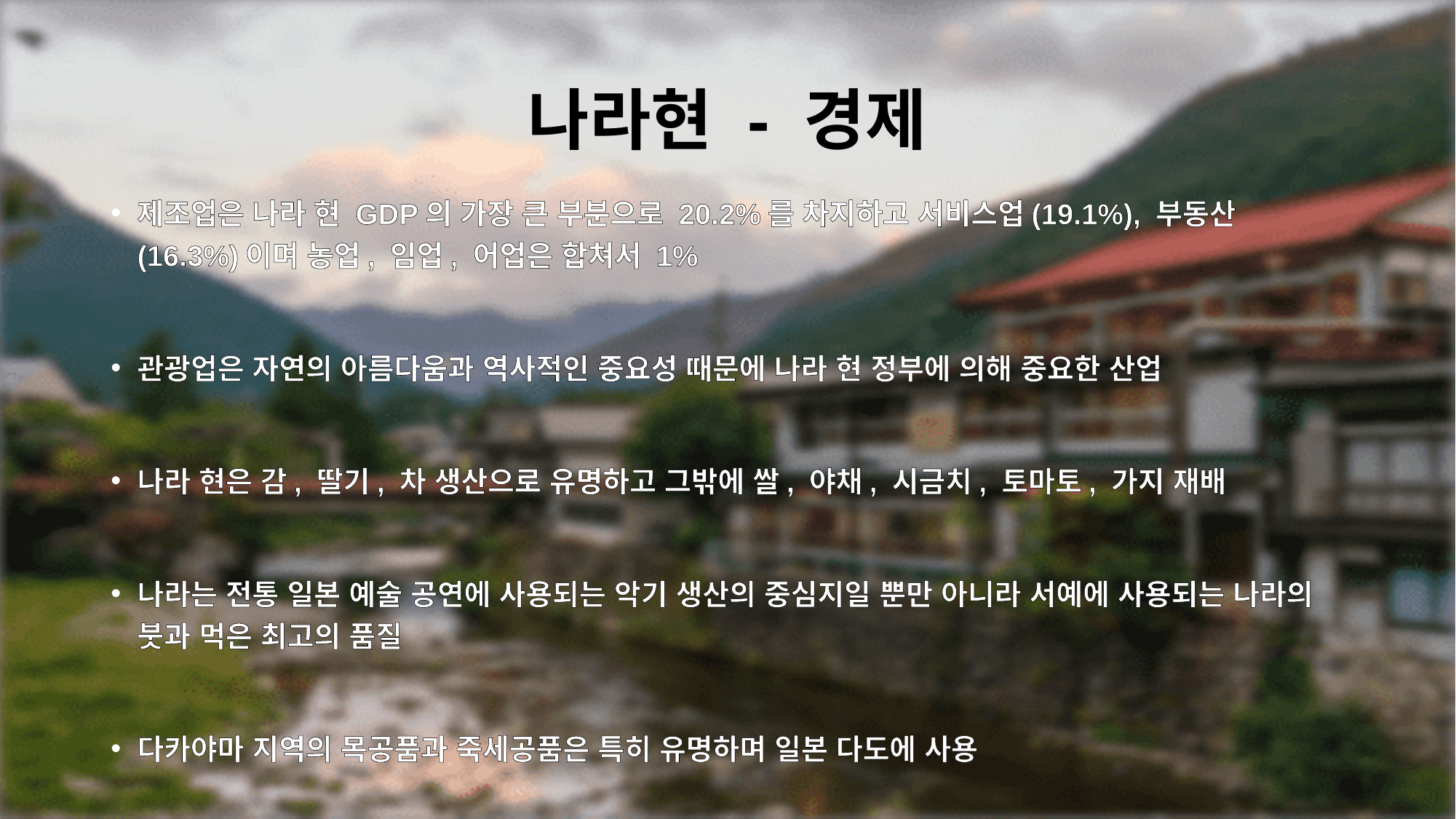

# 나라현 - 경제
제조업은 나라 현 GDP의 가장 큰 부분으로 20.2%를 차지하고 서비스업(19.1%), 부동산(16.3%)이며 농업, 임업, 어업은 합쳐서 1%

관광업은 자연의 아름다움과 역사적인 중요성 때문에 나라 현 정부에 의해 중요한 산업

나라 현은 감, 딸기, 차 생산으로 유명하고 그밖에 쌀, 야채, 시금치, 토마토, 가지 재배

나라는 전통 일본 예술 공연에 사용되는 악기 생산의 중심지일 뿐만 아니라 서예에 사용되는 나라의 붓과 먹은 최고의 품질

다카야마 지역의 목공품과 죽세공품은 특히 유명하며 일본 다도에 사용